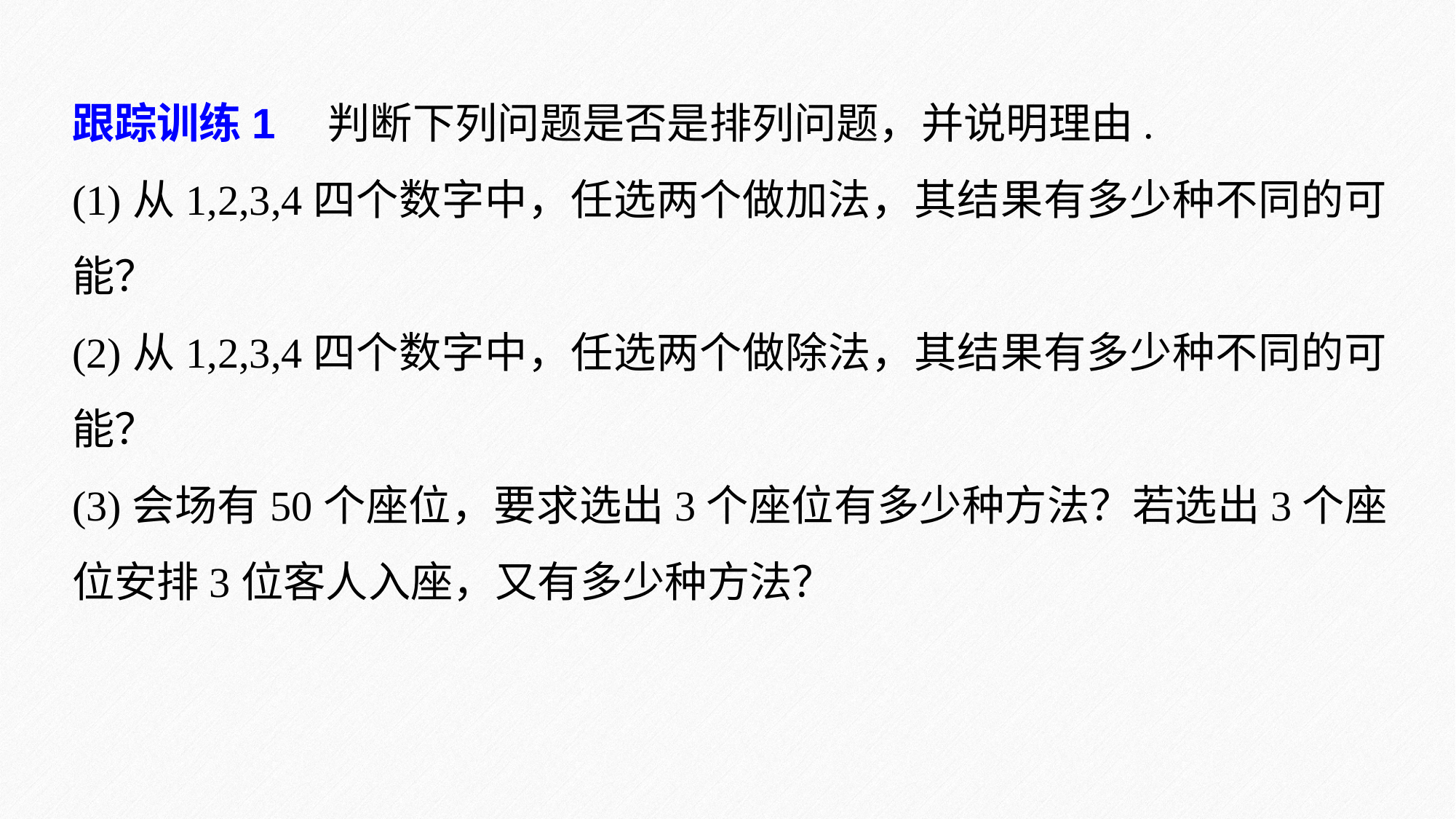

跟踪训练1　判断下列问题是否是排列问题，并说明理由.
(1)从1,2,3,4四个数字中，任选两个做加法，其结果有多少种不同的可能？
(2)从1,2,3,4四个数字中，任选两个做除法，其结果有多少种不同的可能？
(3)会场有50个座位，要求选出3个座位有多少种方法？若选出3个座位安排3位客人入座，又有多少种方法？